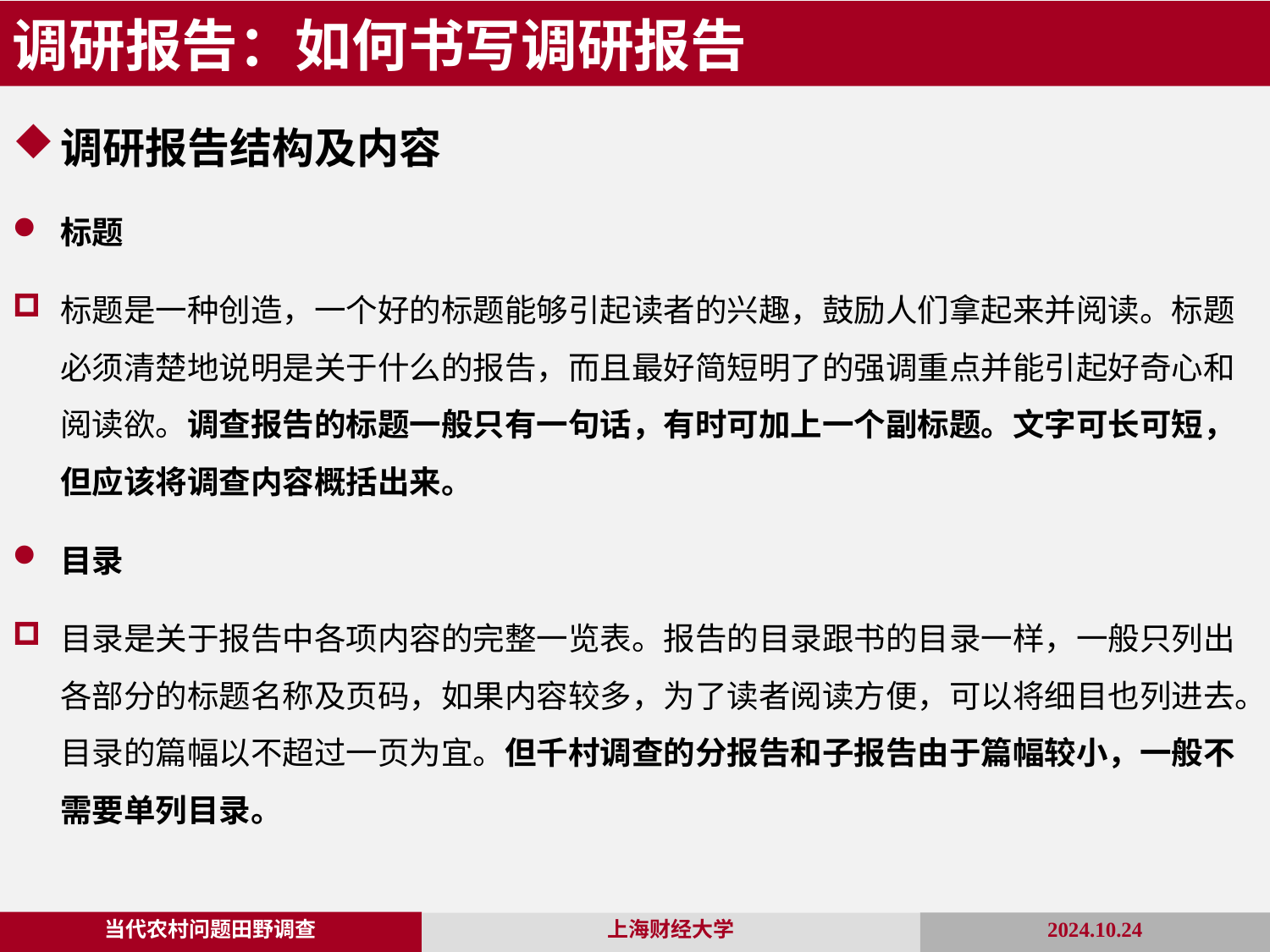

调研报告：如何书写调研报告
调研报告结构及内容
标题
标题是一种创造，一个好的标题能够引起读者的兴趣，鼓励人们拿起来并阅读。标题必须清楚地说明是关于什么的报告，而且最好简短明了的强调重点并能引起好奇心和阅读欲。调查报告的标题一般只有一句话，有时可加上一个副标题。文字可长可短，但应该将调查内容概括出来。
目录
目录是关于报告中各项内容的完整一览表。报告的目录跟书的目录一样，一般只列出各部分的标题名称及页码，如果内容较多，为了读者阅读方便，可以将细目也列进去。目录的篇幅以不超过一页为宜。但千村调查的分报告和子报告由于篇幅较小，一般不需要单列目录。
当代农村问题田野调查
2024.10.24
上海财经大学